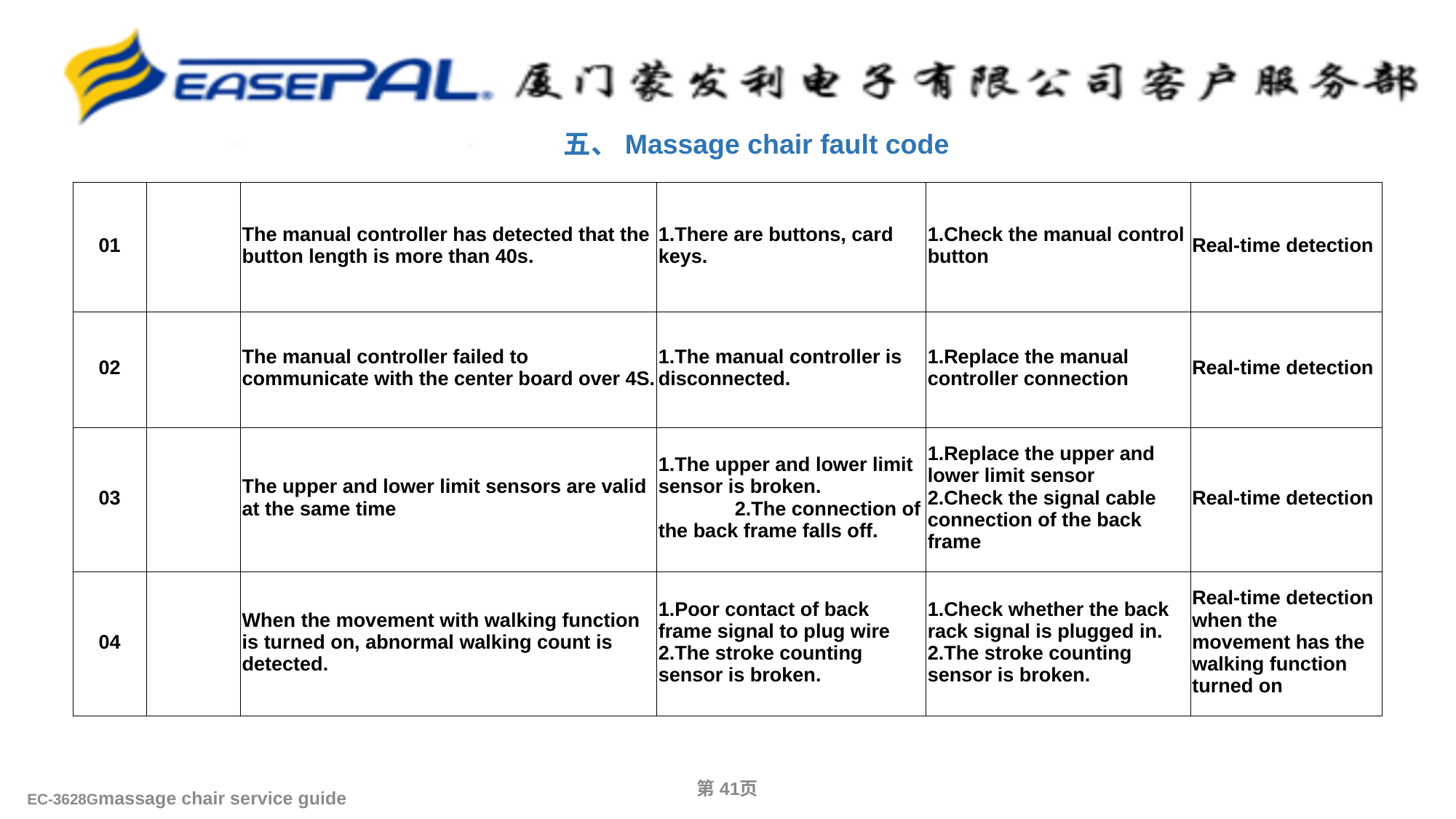

五、Massage chair fault code
| 01 |  | The manual controller has detected that the button length is more than 40s. | 1.There are buttons, card keys. | 1.Check the manual control button | Real-time detection |
| --- | --- | --- | --- | --- | --- |
| 02 |  | The manual controller failed to communicate with the center board over 4S. | 1.The manual controller is disconnected. | 1.Replace the manual controller connection | Real-time detection |
| 03 |  | The upper and lower limit sensors are valid at the same time | 1.The upper and lower limit sensor is broken. 2.The connection of the back frame falls off. | 1.Replace the upper and lower limit sensor 2.Check the signal cable connection of the back frame | Real-time detection |
| 04 |  | When the movement with walking function is turned on, abnormal walking count is detected. | 1.Poor contact of back frame signal to plug wire 2.The stroke counting sensor is broken. | 1.Check whether the back rack signal is plugged in. 2.The stroke counting sensor is broken. | Real-time detection when the movement has the walking function turned on |
第41页
EC-3628Gmassage chair service guide